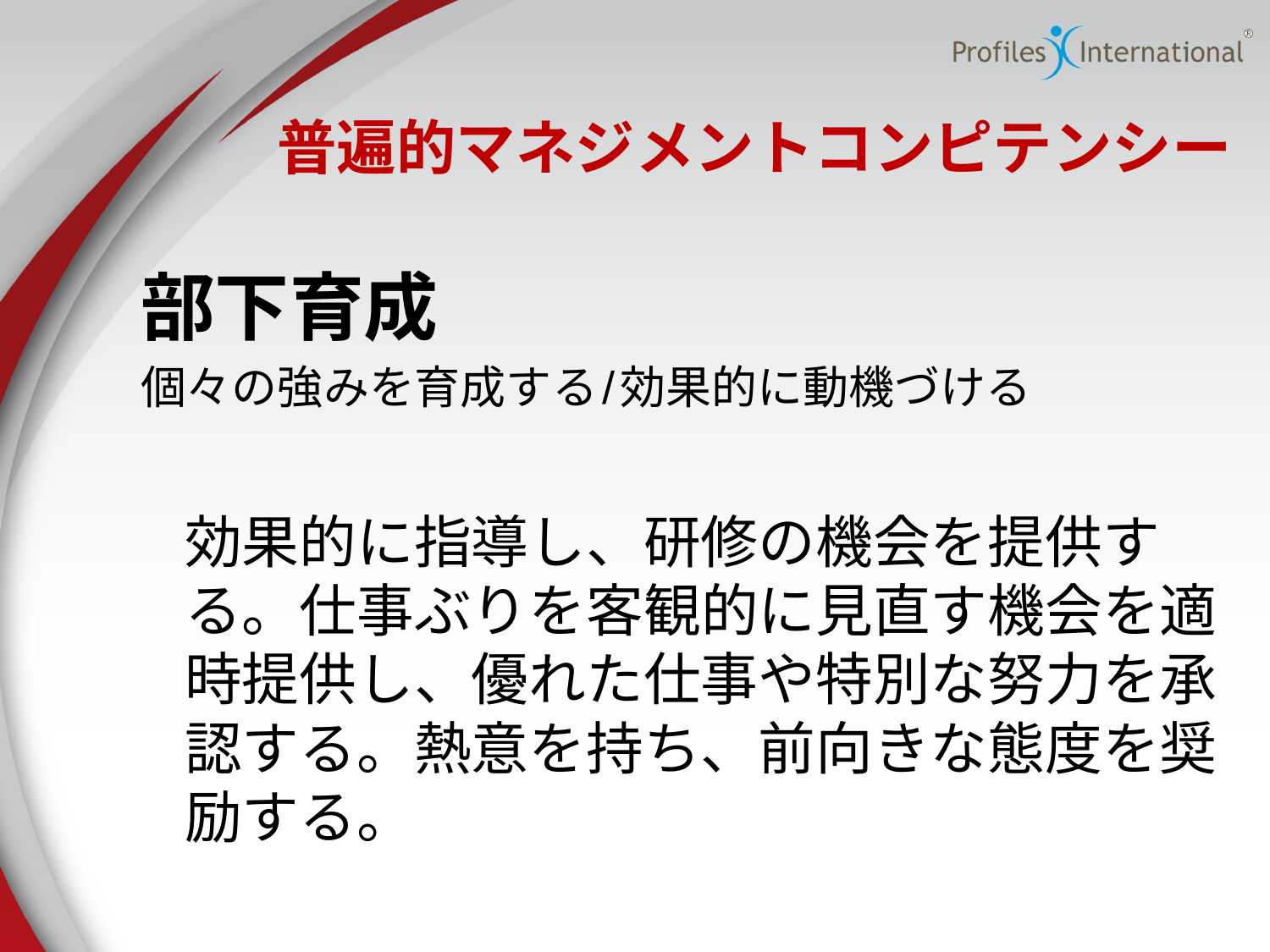

# 普遍的マネジメントコンピテンシー
部下育成
個々の強みを育成する/効果的に動機づける

効果的に指導し、研修の機会を提供する。仕事ぶりを客観的に見直す機会を適時提供し、優れた仕事や特別な努力を承認する。熱意を持ち、前向きな態度を奨励する。